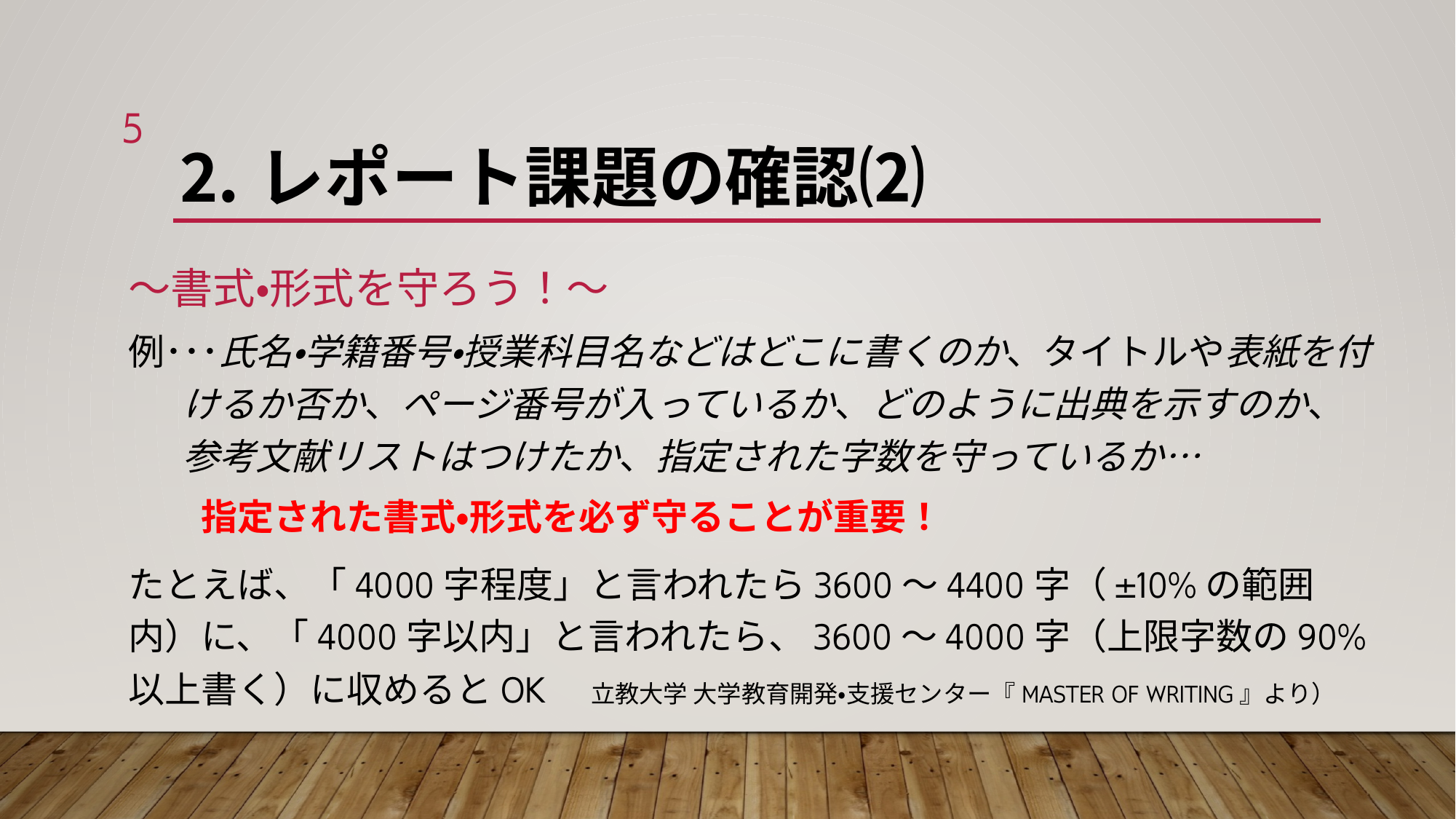

5
# ⒉レポート課題の確認⑵
〜書式・形式を守ろう！〜
例･･･氏名・学籍番号・授業科目名などはどこに書くのか、タイトルや表紙を付けるか否か、ページ番号が入っているか、どのように出典を示すのか、参考文献リストはつけたか、指定された字数を守っているか…
　　指定された書式・形式を必ず守ることが重要！
たとえば、「4000字程度」と言われたら3600〜4400字（±10%の範囲内）に、「4000字以内」と言われたら、3600〜4000字（上限字数の90%以上書く）に収めるとOK　立教大学 大学教育開発・支援センター『MASTER OF WRITING』より）